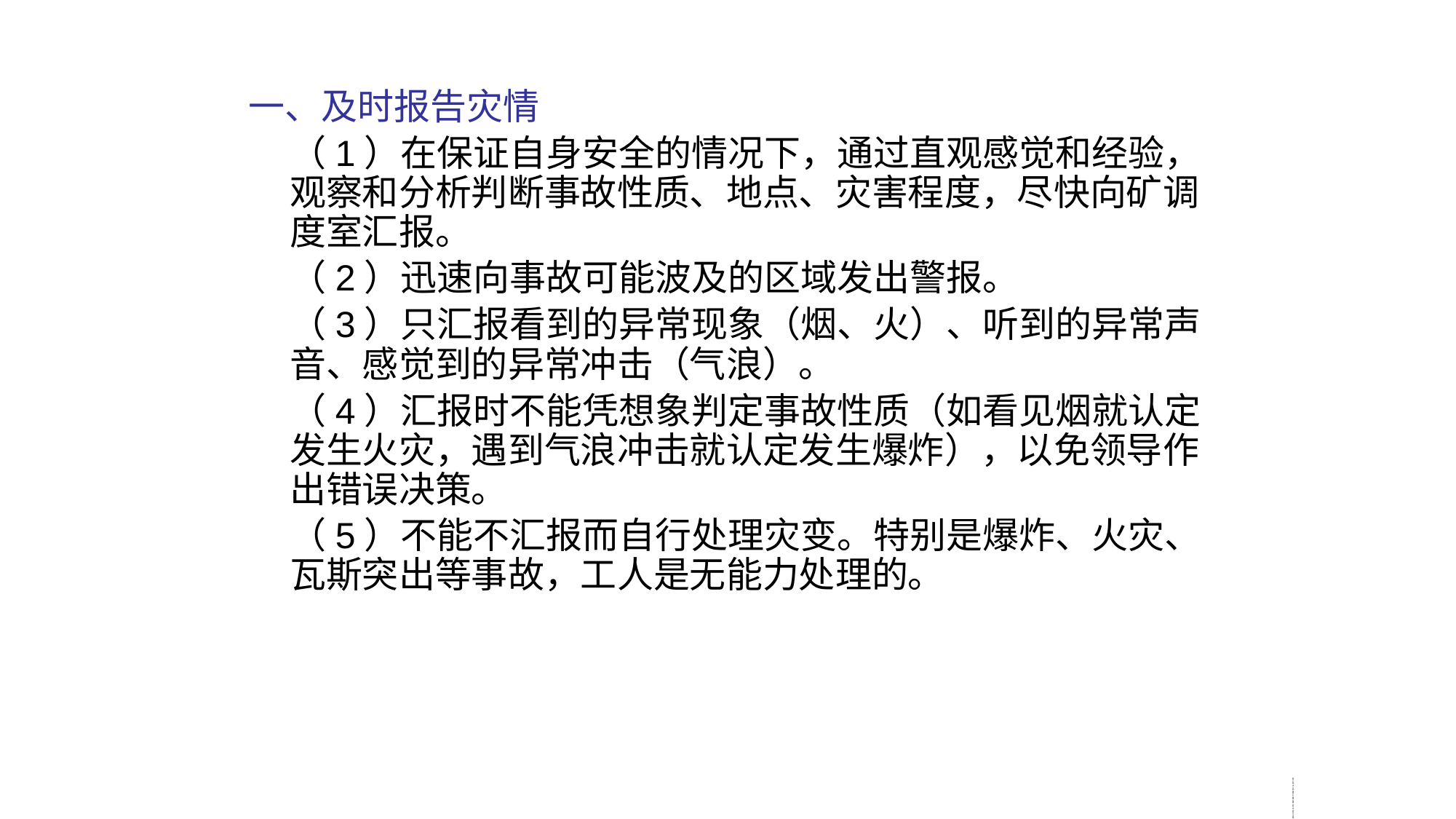

一、及时报告灾情
    （1）在保证自身安全的情况下，通过直观感觉和经验，观察和分析判断事故性质、地点、灾害程度，尽快向矿调度室汇报。
    （2）迅速向事故可能波及的区域发出警报。
    （3）只汇报看到的异常现象（烟、火）、听到的异常声音、感觉到的异常冲击（气浪）。
    （4）汇报时不能凭想象判定事故性质（如看见烟就认定发生火灾，遇到气浪冲击就认定发生爆炸），以免领导作出错误决策。
    （5）不能不汇报而自行处理灾变。特别是爆炸、火灾、瓦斯突出等事故，工人是无能力处理的。
肿杂叁坞语仕胶撑萎铃鸯蹬瑞狮叉胯湍讫园切物屡贡凌察镐粳樊烈蚤监摊煤矿瓦斯检查工安全操作与现场急救煤矿瓦斯检查工安全操作与现场急救